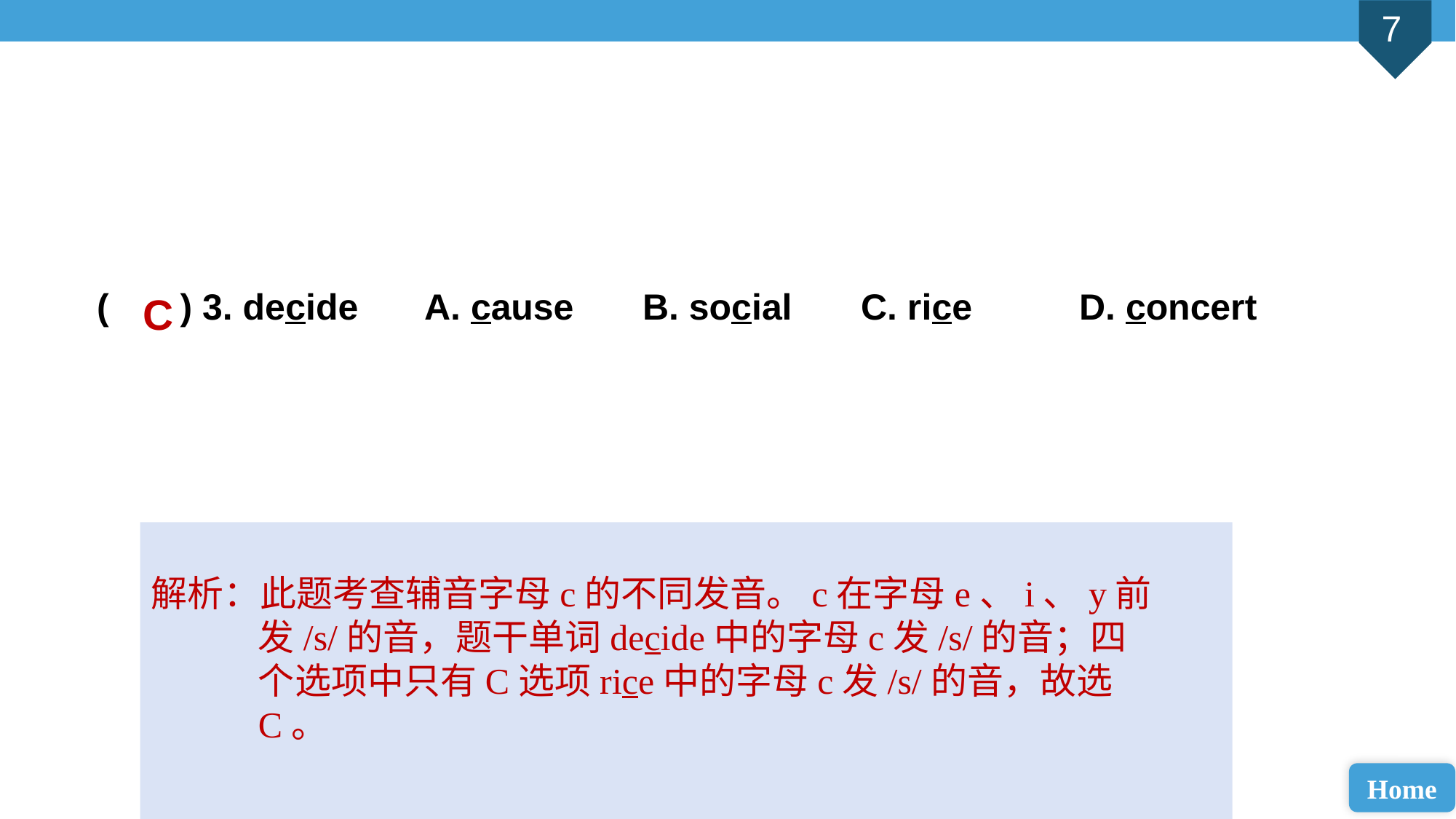

(       ) 3. decide 	A. cause 	B. social 	C. rice 	D. concert
C

解析：此题考查辅音字母c的不同发音。c在字母e、i、y前发/s/的音，题干单词decide中的字母c发/s/的音；四个选项中只有C选项rice中的字母c发/s/的音，故选C。